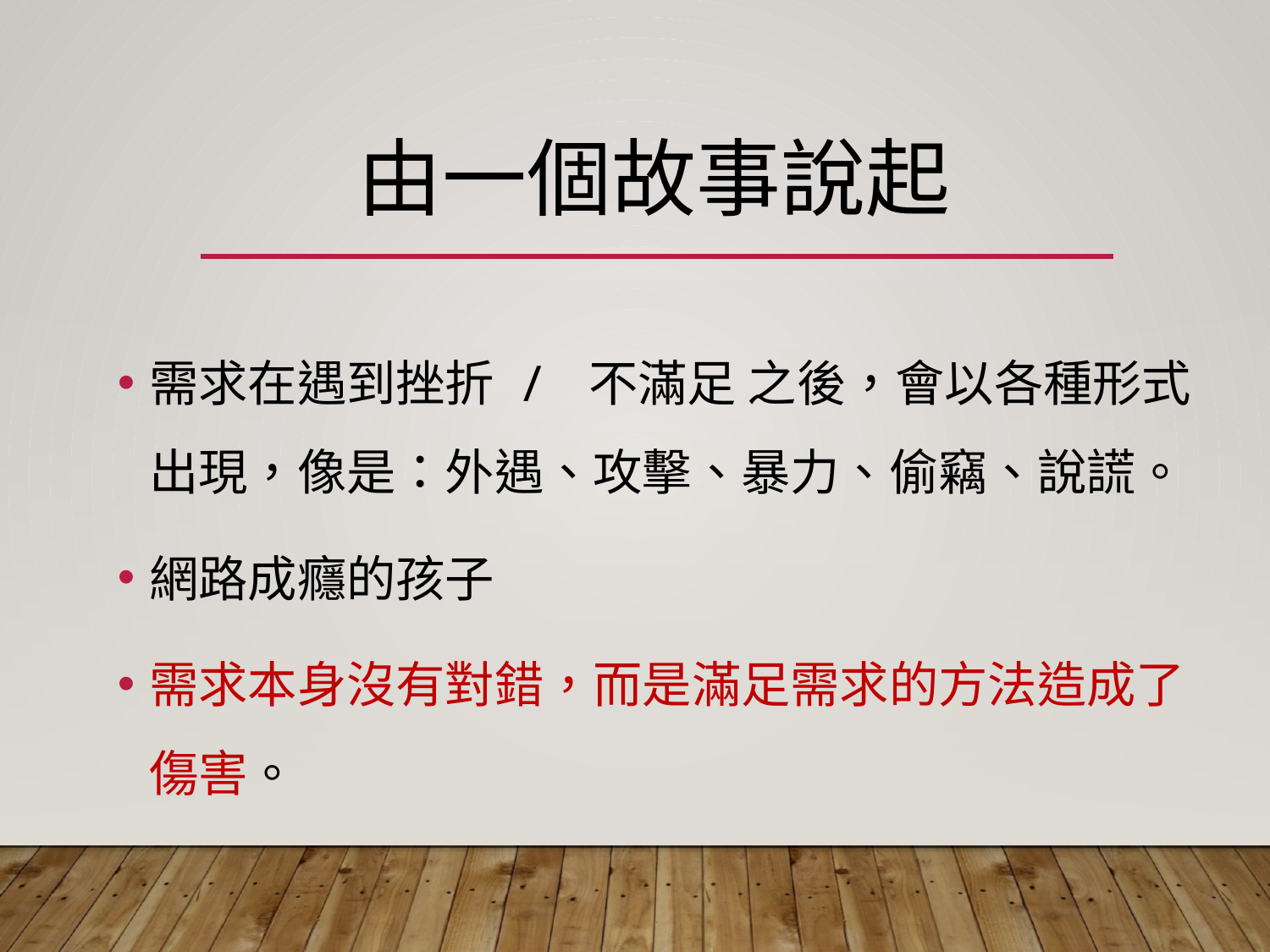

# 由一個故事說起
需求在遇到挫折 / 不滿足 之後，會以各種形式出現，像是：外遇、攻擊、暴力、偷竊、說謊。
網路成癮的孩子
需求本身沒有對錯，而是滿足需求的方法造成了傷害。